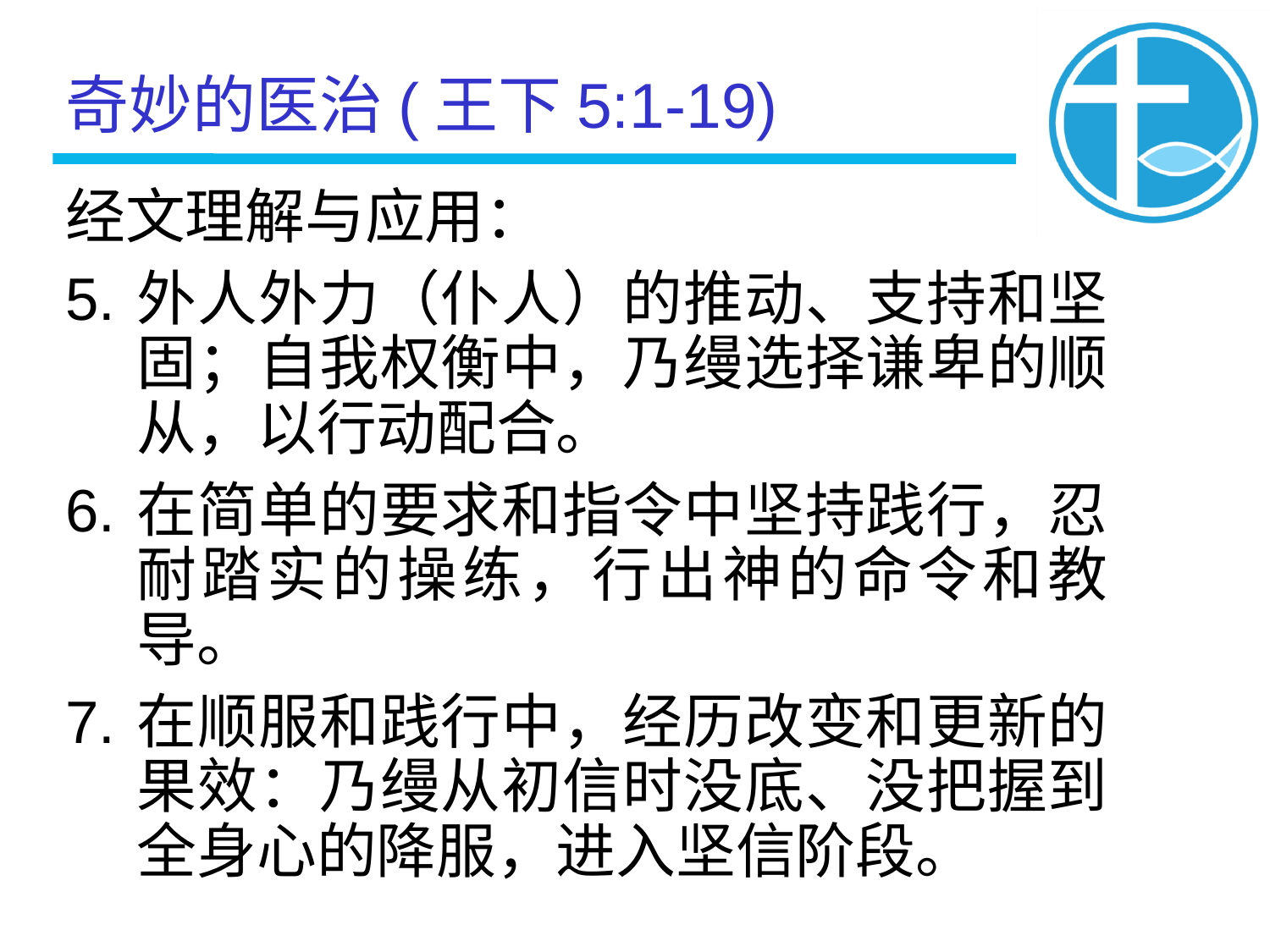

奇妙的医治(王下5:1-19)
经文理解与应用：
外人外力（仆人）的推动、支持和坚固；自我权衡中，乃缦选择谦卑的顺从，以行动配合。
在简单的要求和指令中坚持践行，忍耐踏实的操练，行出神的命令和教导。
在顺服和践行中，经历改变和更新的果效：乃缦从初信时没底、没把握到全身心的降服，进入坚信阶段。